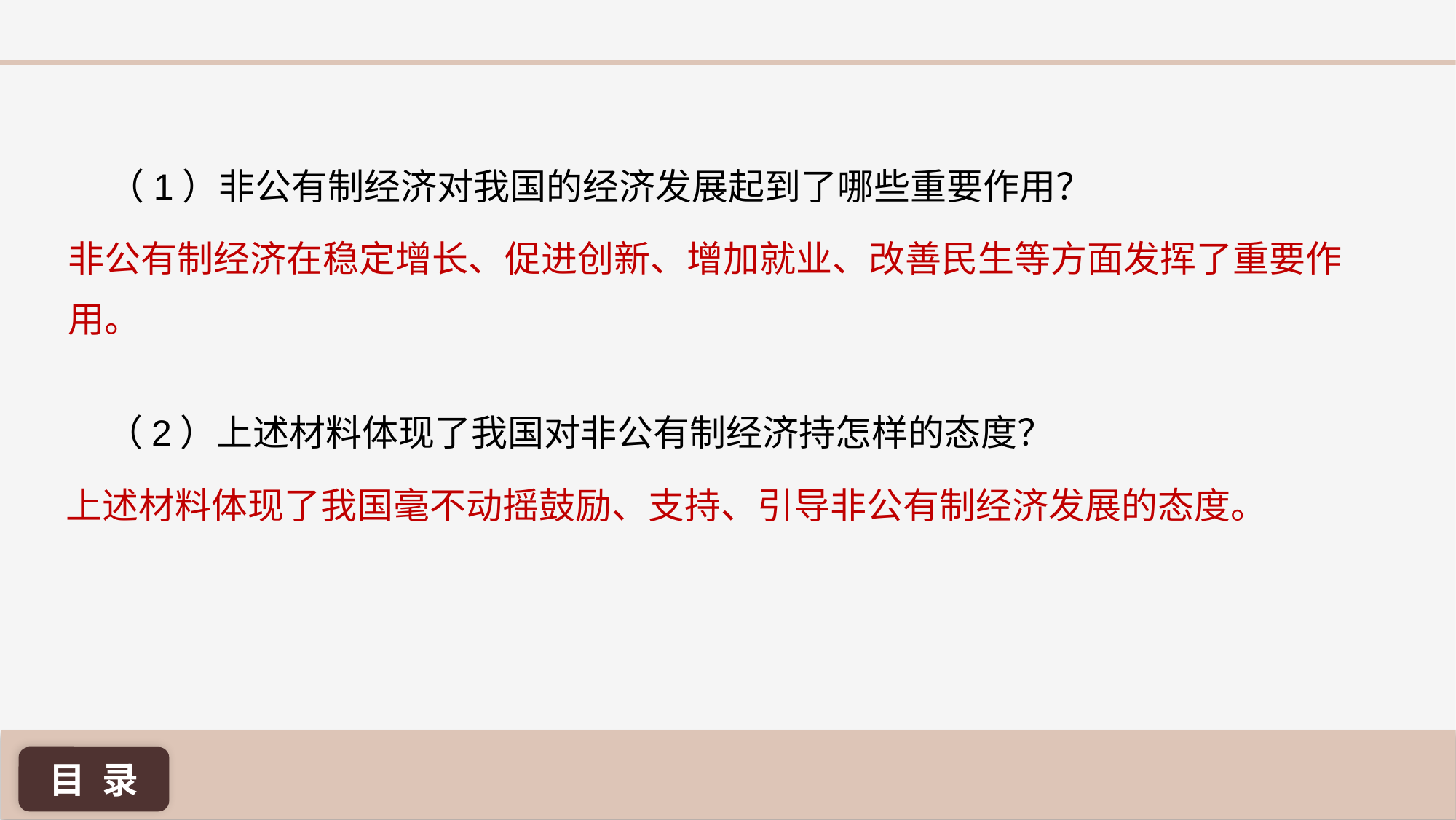

（1）非公有制经济对我国的经济发展起到了哪些重要作用？
非公有制经济在稳定增长、促进创新、增加就业、改善民生等方面发挥了重要作用。
（2）上述材料体现了我国对非公有制经济持怎样的态度？
上述材料体现了我国毫不动摇鼓励、支持、引导非公有制经济发展的态度。